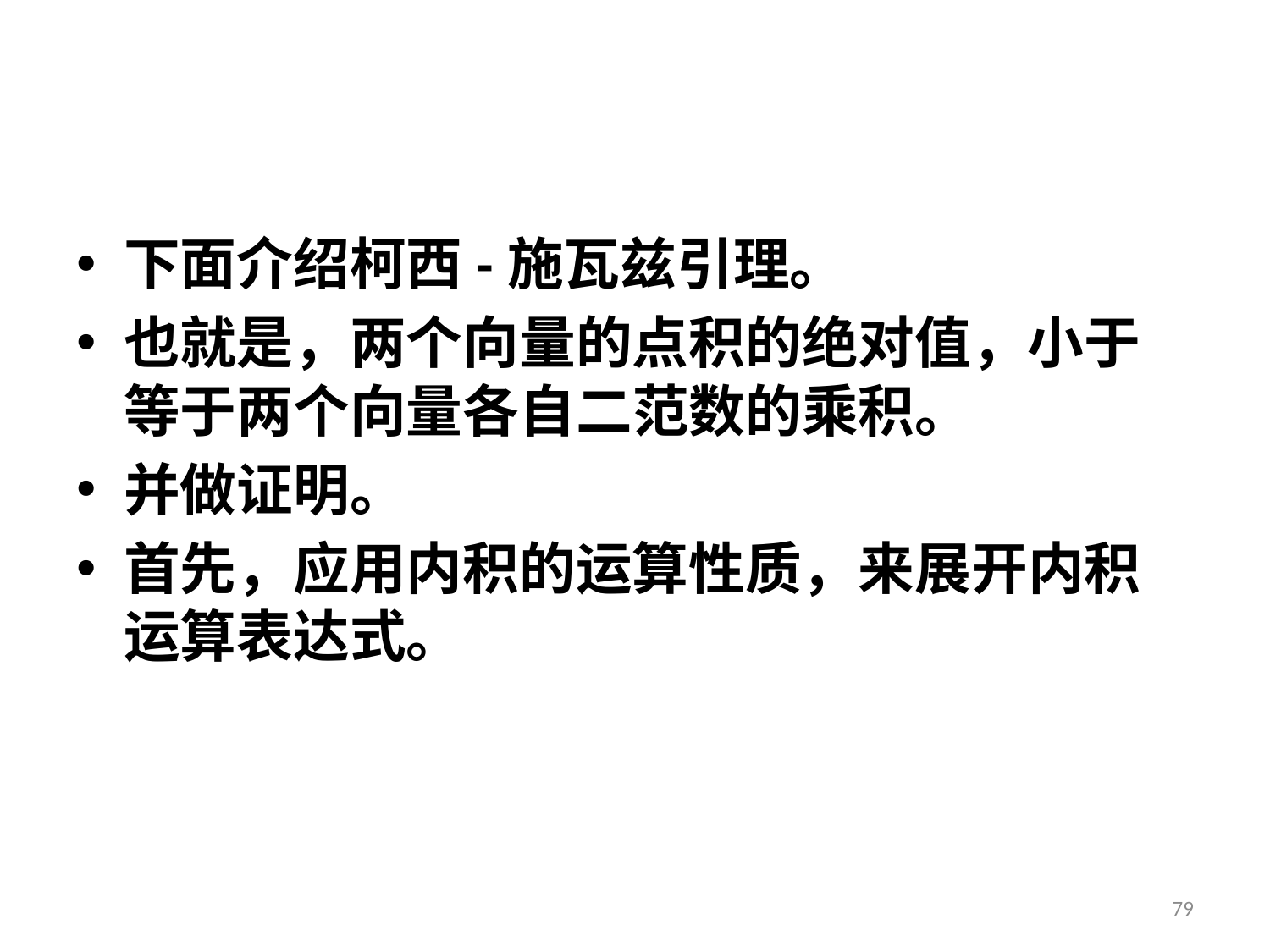

下面介绍柯西-施瓦兹引理。
也就是，两个向量的点积的绝对值，小于等于两个向量各自二范数的乘积。
并做证明。
首先，应用内积的运算性质，来展开内积运算表达式。
79